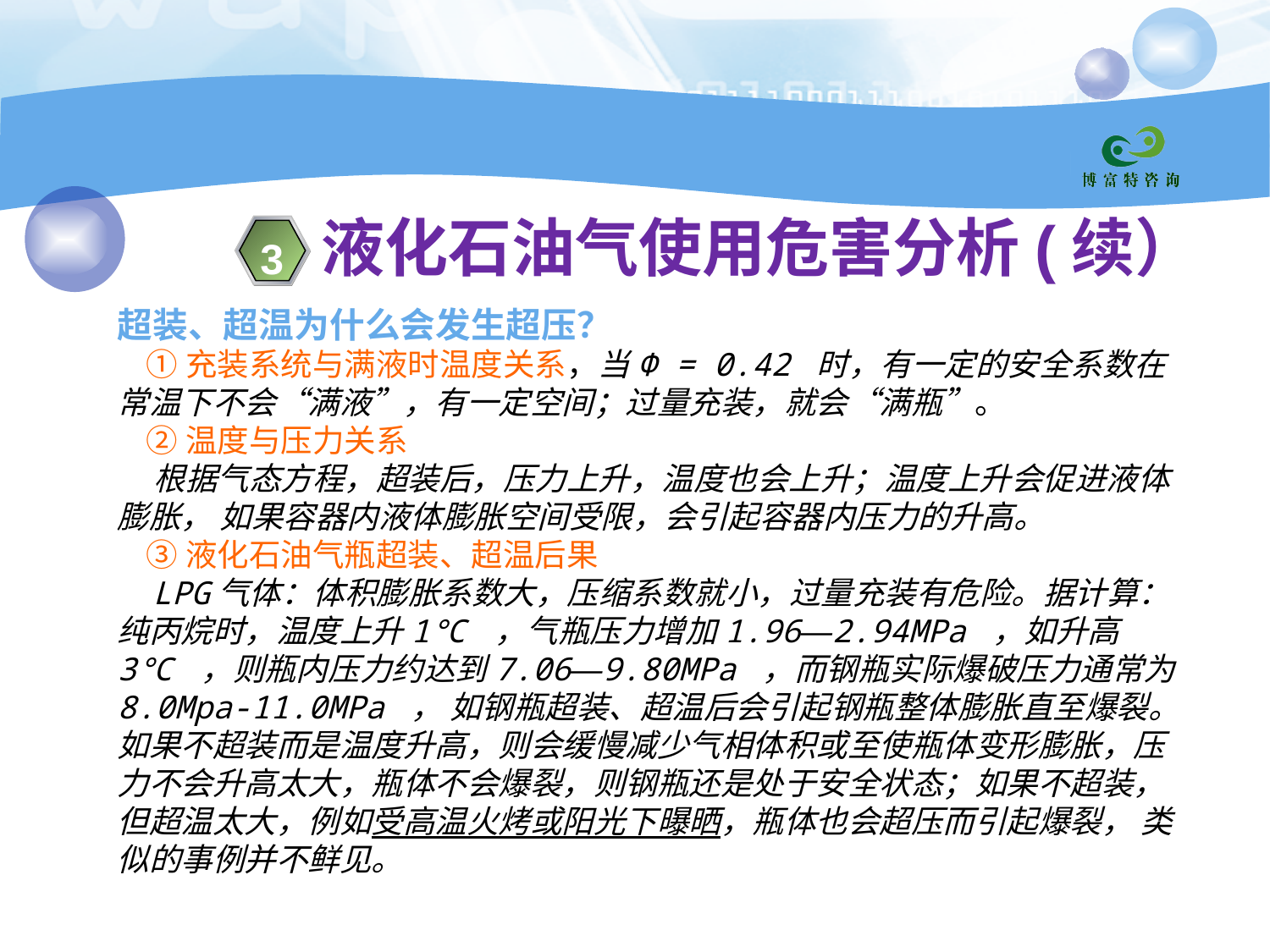

液化石油气使用危害分析(续）

3
超装、超温为什么会发生超压？
    ①充装系统与满液时温度关系，当Ф = 0.42 时，有一定的安全系数在常温下不会“满液”，有一定空间；过量充装，就会“满瓶”。
    ②温度与压力关系
    根据气态方程，超装后，压力上升，温度也会上升；温度上升会促进液体膨胀， 如果容器内液体膨胀空间受限，会引起容器内压力的升高。
    ③液化石油气瓶超装、超温后果
    LPG气体：体积膨胀系数大，压缩系数就小，过量充装有危险。据计算：纯丙烷时，温度上升1℃ ，气瓶压力增加1.96—2.94MPa ，如升高3℃ ，则瓶内压力约达到7.06—9.80MPa ，而钢瓶实际爆破压力通常为8.0Mpa-11.0MPa ， 如钢瓶超装、超温后会引起钢瓶整体膨胀直至爆裂。如果不超装而是温度升高，则会缓慢减少气相体积或至使瓶体变形膨胀，压力不会升高太大，瓶体不会爆裂，则钢瓶还是处于安全状态；如果不超装，但超温太大，例如受高温火烤或阳光下曝晒，瓶体也会超压而引起爆裂， 类似的事例并不鲜见。